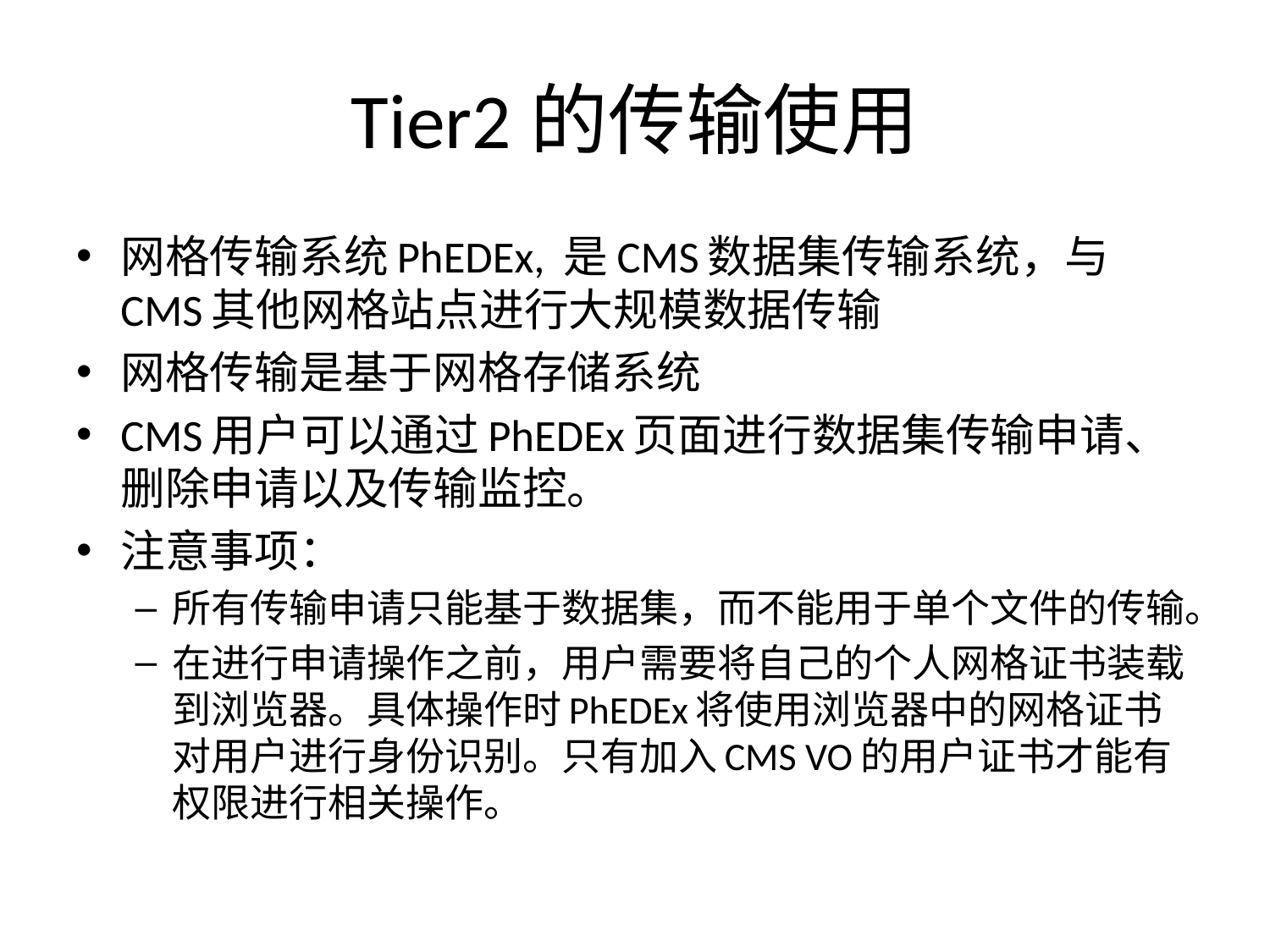

# Tier2的传输使用
网格传输系统PhEDEx, 是CMS数据集传输系统，与CMS其他网格站点进行大规模数据传输
网格传输是基于网格存储系统
CMS用户可以通过PhEDEx页面进行数据集传输申请、删除申请以及传输监控。
注意事项：
所有传输申请只能基于数据集，而不能用于单个文件的传输。
在进行申请操作之前，用户需要将自己的个人网格证书装载到浏览器。具体操作时PhEDEx将使用浏览器中的网格证书对用户进行身份识别。只有加入CMS VO的用户证书才能有权限进行相关操作。